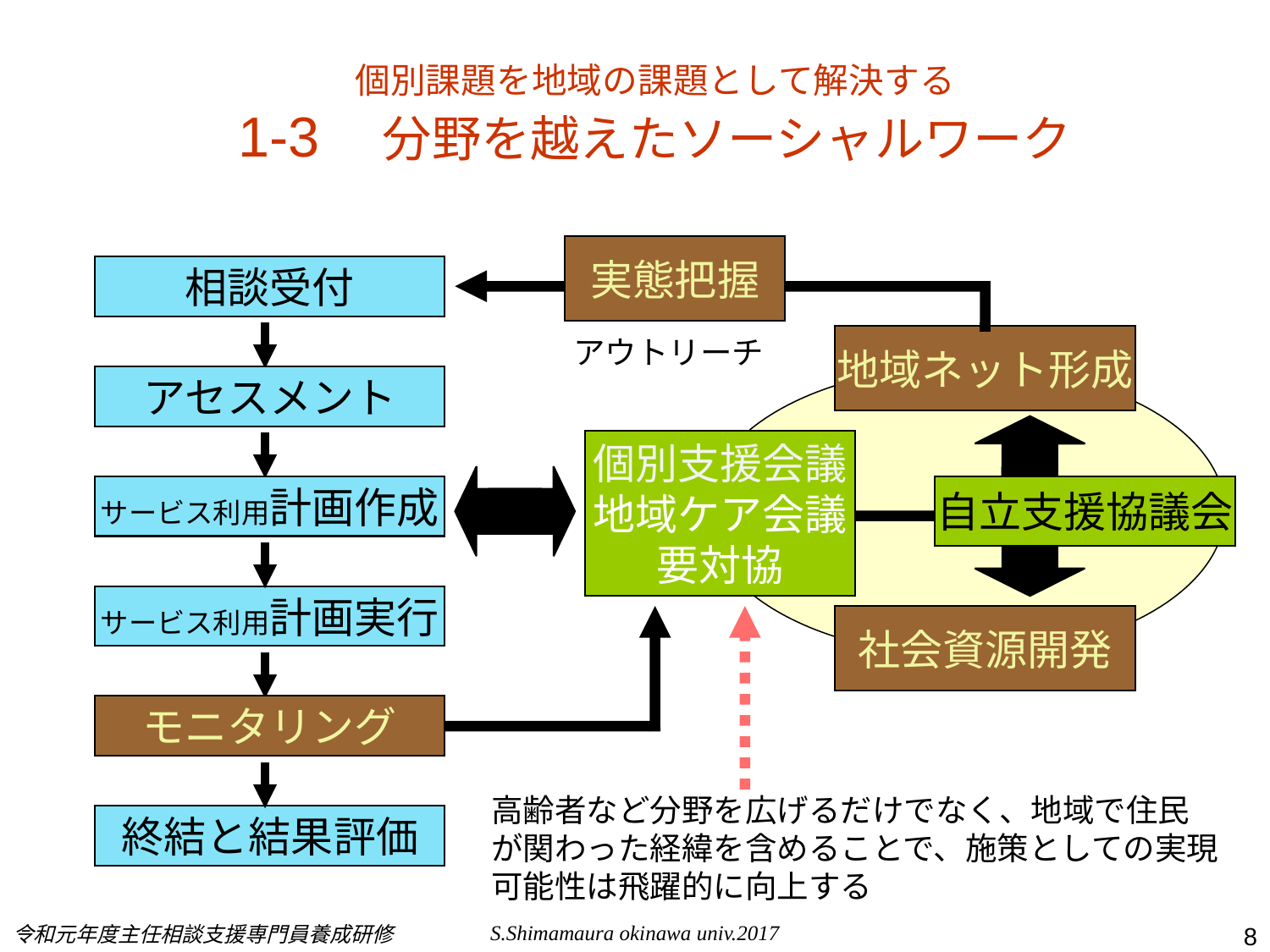

個別課題を地域の課題として解決する
1-3　分野を越えたソーシャルワーク
実態把握
相談受付

地域ネット形成
アウトリーチ
アセスメント

個別支援会議
地域ケア会議
要対協

サービス利用計画作成
自立支援協議会

サービス利用計画実行
社会資源開発

モニタリング

高齢者など分野を広げるだけでなく、地域で住民
が関わった経緯を含めることで、施策としての実現
可能性は飛躍的に向上する
終結と結果評価
S.Shimamaura okinawa univ.2017
8
令和元年度主任相談支援専門員養成研修